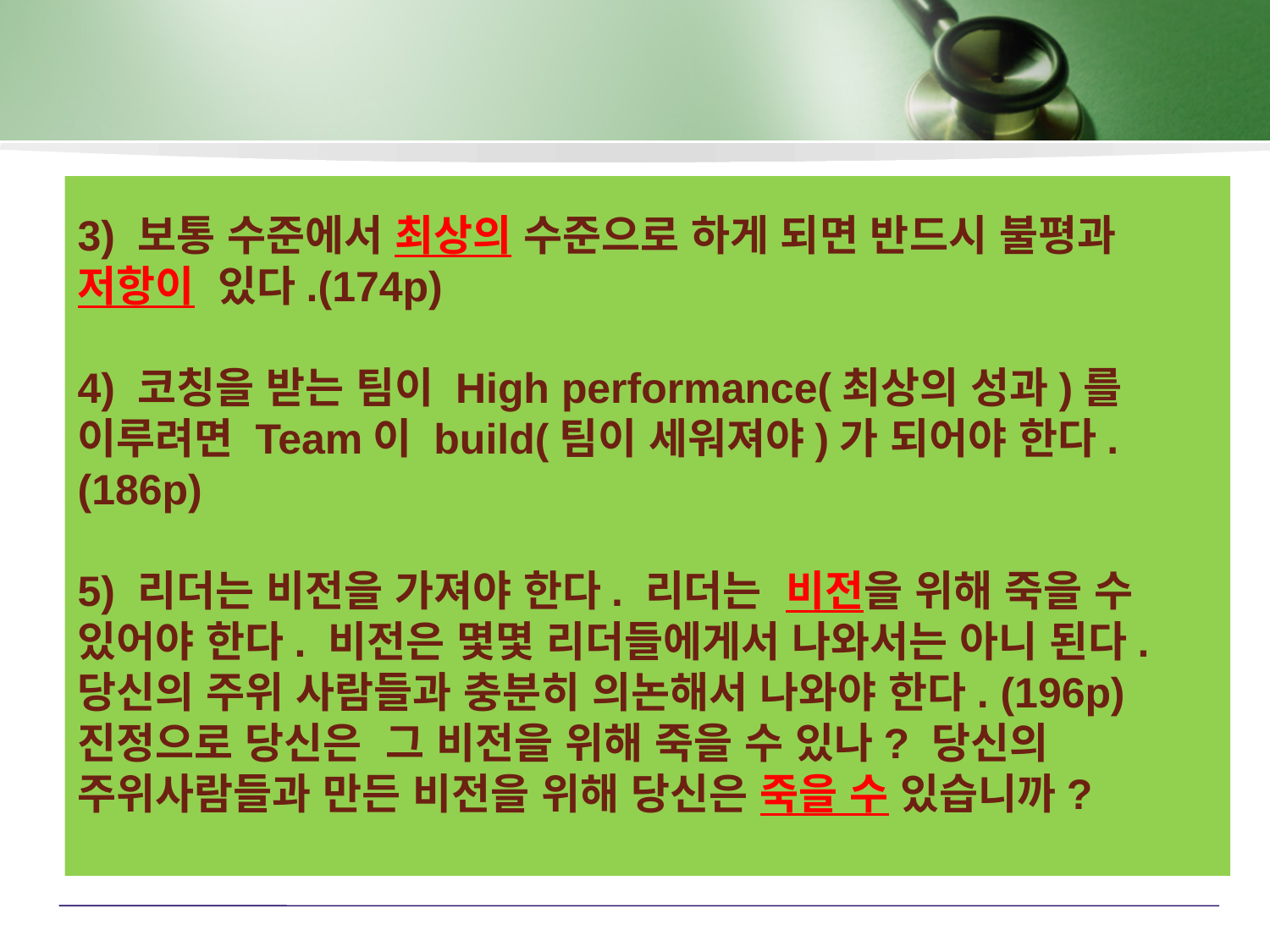

3) 보통 수준에서 최상의 수준으로 하게 되면 반드시 불평과  저항이  있다.(174p)
4) 코칭을 받는 팀이 High performance(최상의 성과)를 이루려면 Team이 build(팀이 세워져야)가 되어야 한다.(186p)
5) 리더는 비전을 가져야 한다. 리더는  비전을 위해 죽을 수 있어야 한다. 비전은 몇몇 리더들에게서 나와서는 아니 된다. 당신의 주위 사람들과 충분히 의논해서 나와야 한다. (196p)  진정으로 당신은  그 비전을 위해 죽을 수 있나? 당신의 주위사람들과 만든 비전을 위해 당신은 죽을 수 있습니까?